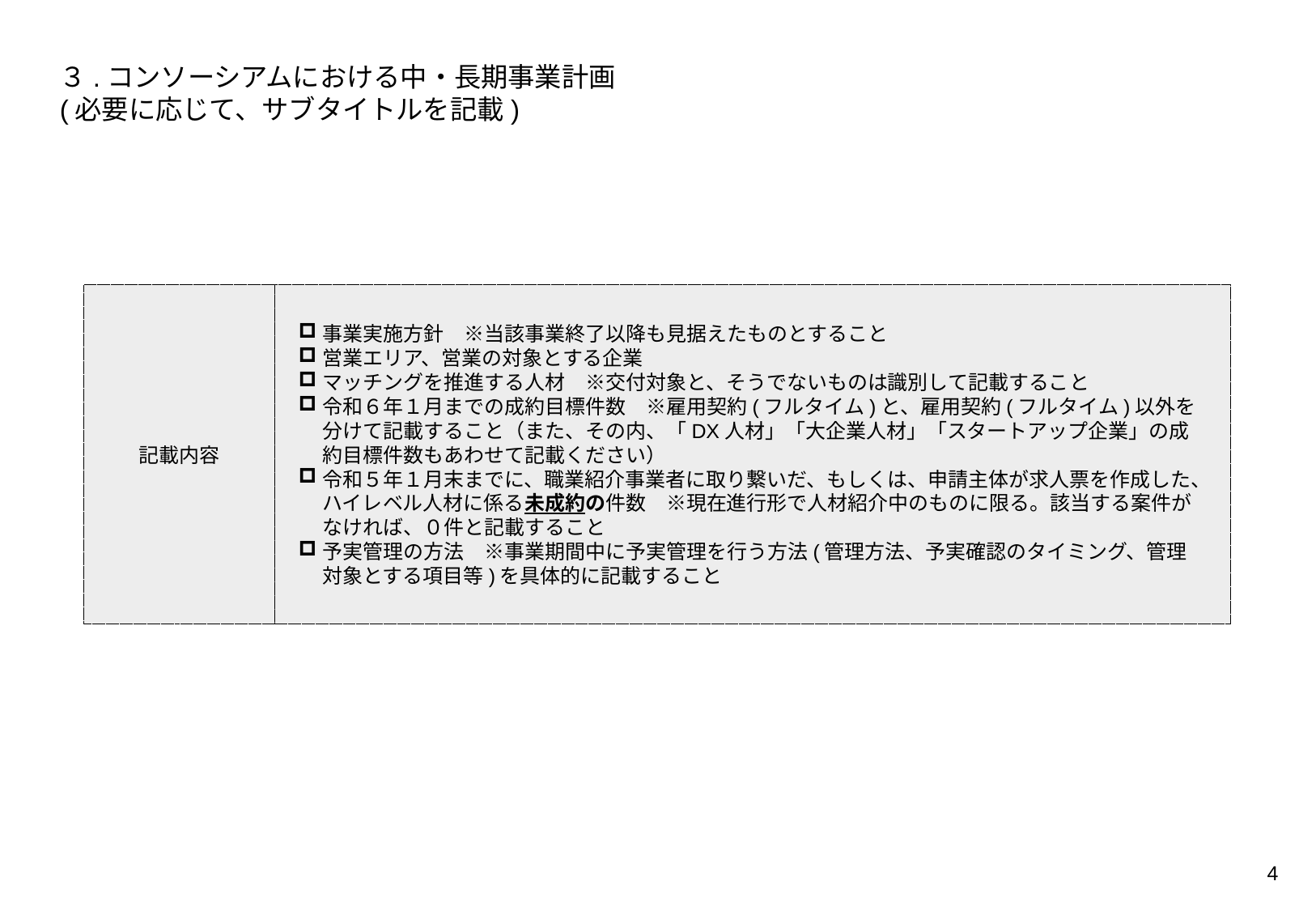

３.コンソーシアムにおける中・長期事業計画
(必要に応じて、サブタイトルを記載)
記載内容
事業実施方針　※当該事業終了以降も見据えたものとすること
営業エリア、営業の対象とする企業
マッチングを推進する人材　※交付対象と、そうでないものは識別して記載すること
令和６年１月までの成約目標件数　※雇用契約(フルタイム)と、雇用契約(フルタイム)以外を分けて記載すること（また、その内、「DX人材」「大企業人材」「スタートアップ企業」の成約目標件数もあわせて記載ください）
令和５年１月末までに、職業紹介事業者に取り繋いだ、もしくは、申請主体が求人票を作成した、ハイレベル人材に係る未成約の件数　※現在進行形で人材紹介中のものに限る。該当する案件がなければ、０件と記載すること
予実管理の方法　※事業期間中に予実管理を行う方法(管理方法、予実確認のタイミング、管理対象とする項目等)を具体的に記載すること
4